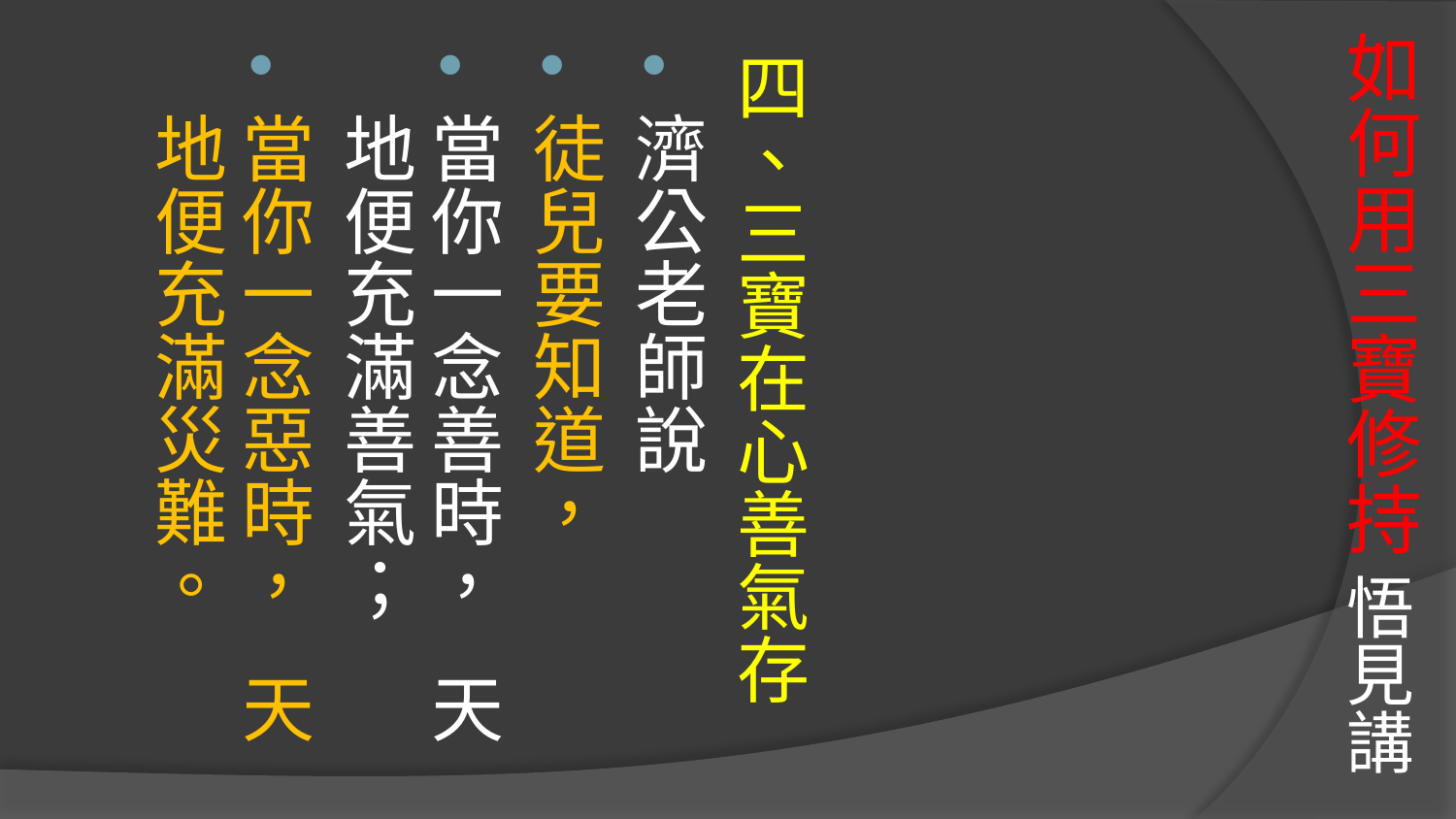

# 如何用三寶修持 悟見講
四、三寶在心善氣存
濟公老師說
徒兒要知道，
當你一念善時，   天地便充滿善氣；
當你一念惡時，   天地便充滿災難。